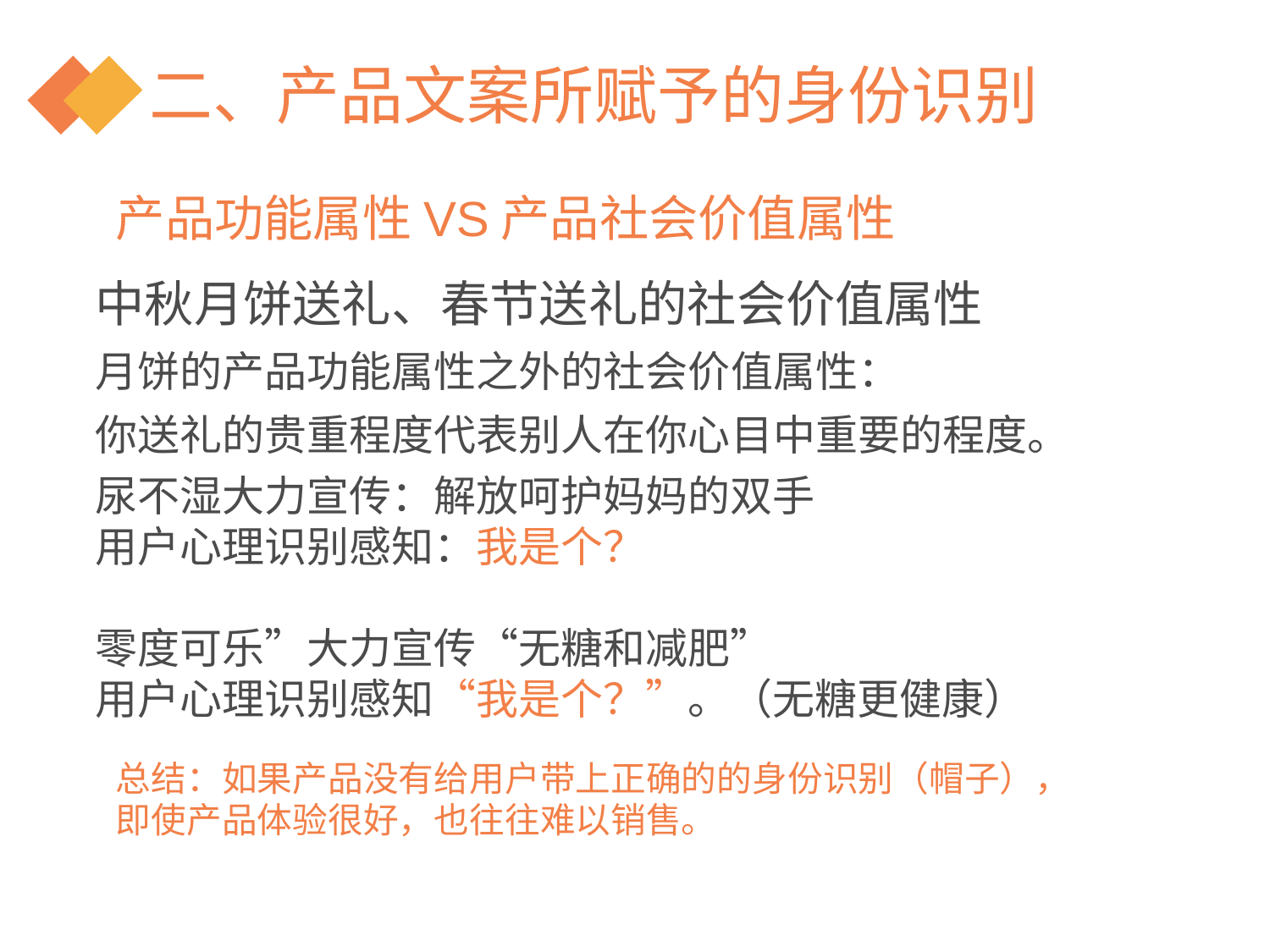

# 二、产品文案所赋予的身份识别
产品功能属性VS产品社会价值属性
中秋月饼送礼、春节送礼的社会价值属性
月饼的产品功能属性之外的社会价值属性：
你送礼的贵重程度代表别人在你心目中重要的程度。

尿不湿大力宣传：解放呵护妈妈的双手
用户心理识别感知：我是个？

零度可乐”大力宣传“无糖和减肥”
用户心理识别感知“我是个？”。（无糖更健康）
总结：如果产品没有给用户带上正确的的身份识别（帽子），即使产品体验很好，也往往难以销售。